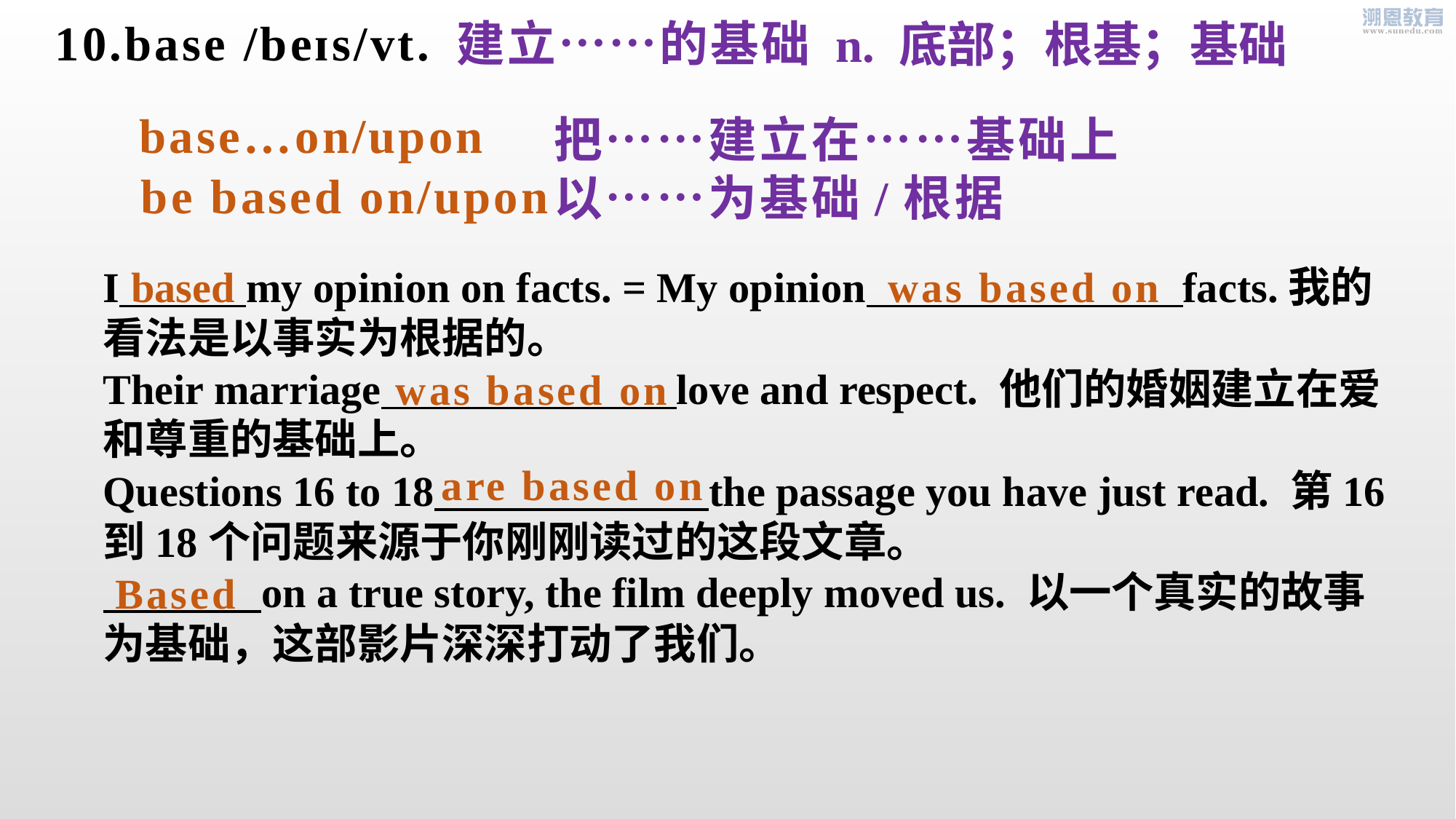

10.base /beɪs/vt.
 建立……的基础
n. 底部；根基；基础
base…on/upon
                              把……建立在……基础上
                              以……为基础/根据
be based on/upon
I            my opinion on facts. = My opinion                              facts.我的看法是以事实为根据的。
Their marriage                            love and respect. 他们的婚姻建立在爱和尊重的基础上。
Questions 16 to 18                          the passage you have just read. 第16到18个问题来源于你刚刚读过的这段文章。
               on a true story, the film deeply moved us. 以一个真实的故事为基础，这部影片深深打动了我们。
based
was based on
was based on
are based on
Based